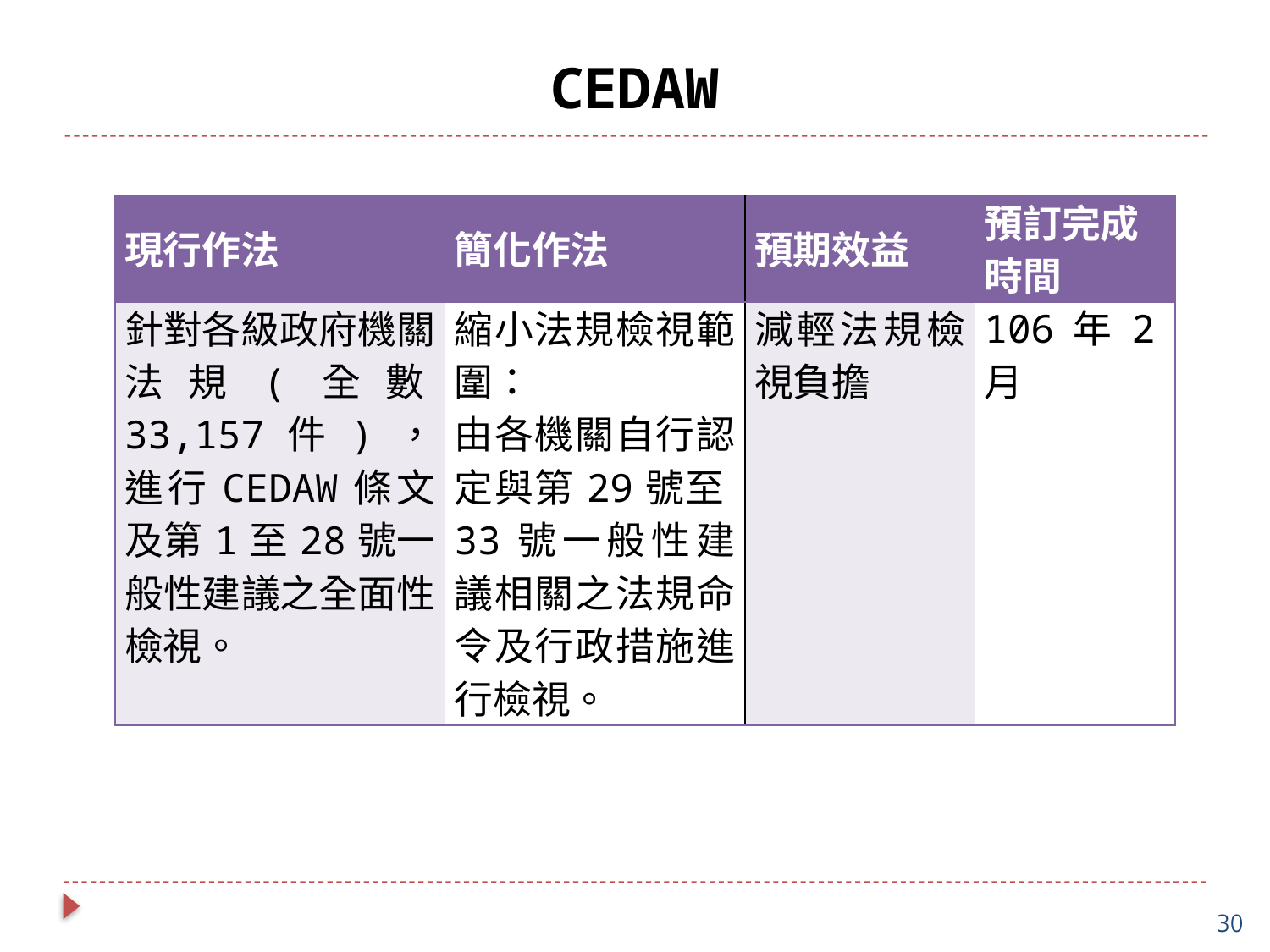

# CEDAW
| 現行作法 | 簡化作法 | 預期效益 | 預訂完成時間 |
| --- | --- | --- | --- |
| 針對各級政府機關法規(全數33,157件)，進行CEDAW條文及第1至28號一般性建議之全面性檢視。 | 縮小法規檢視範圍： 由各機關自行認定與第29號至33號一般性建議相關之法規命令及行政措施進行檢視。 | 減輕法規檢視負擔 | 106年2月 |
30